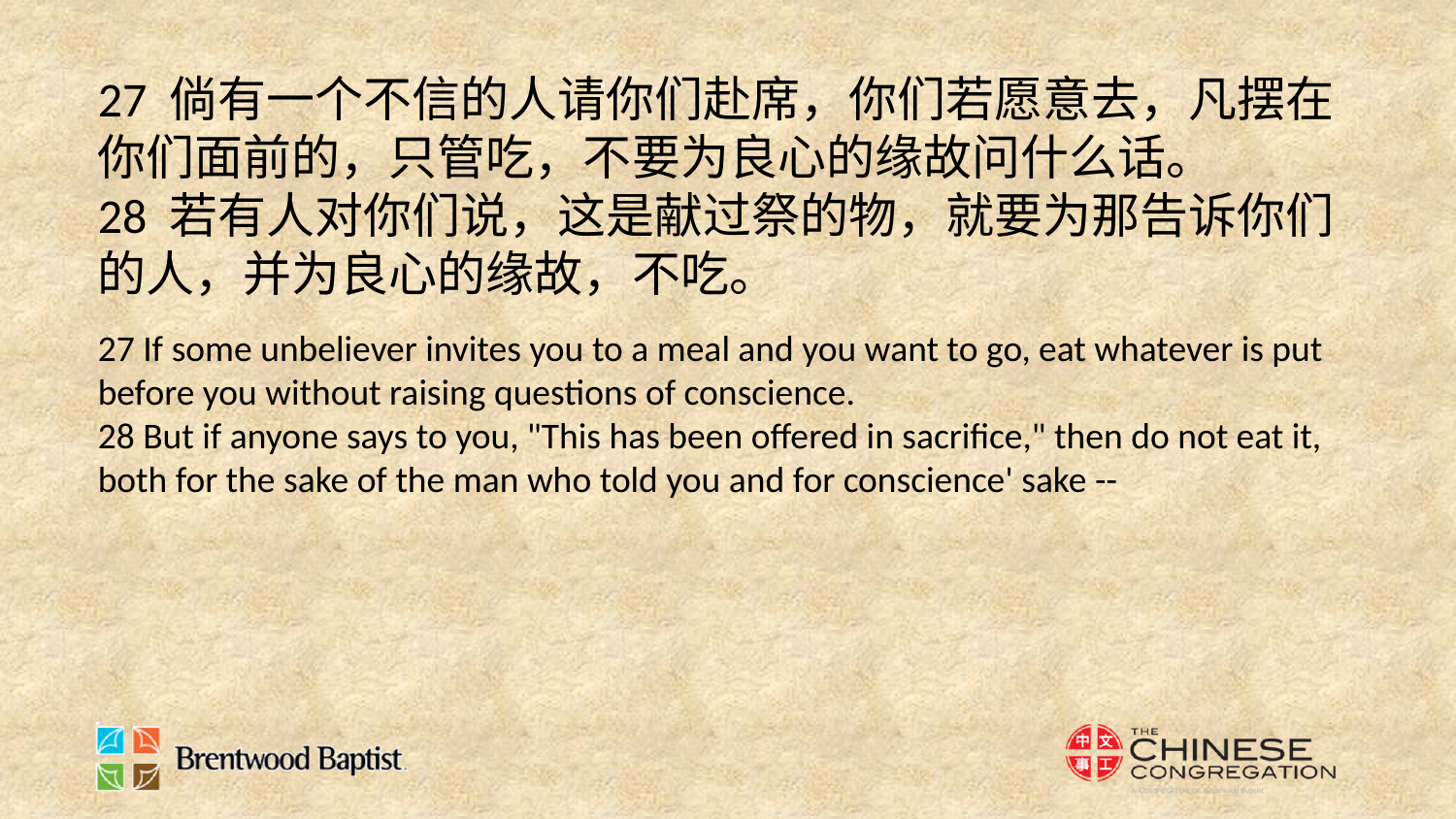

27 倘有一个不信的人请你们赴席，你们若愿意去，凡摆在你们面前的，只管吃，不要为良心的缘故问什么话。
28 若有人对你们说，这是献过祭的物，就要为那告诉你们的人，并为良心的缘故，不吃。

27 If some unbeliever invites you to a meal and you want to go, eat whatever is put before you without raising questions of conscience.
28 But if anyone says to you, "This has been offered in sacrifice," then do not eat it, both for the sake of the man who told you and for conscience' sake --